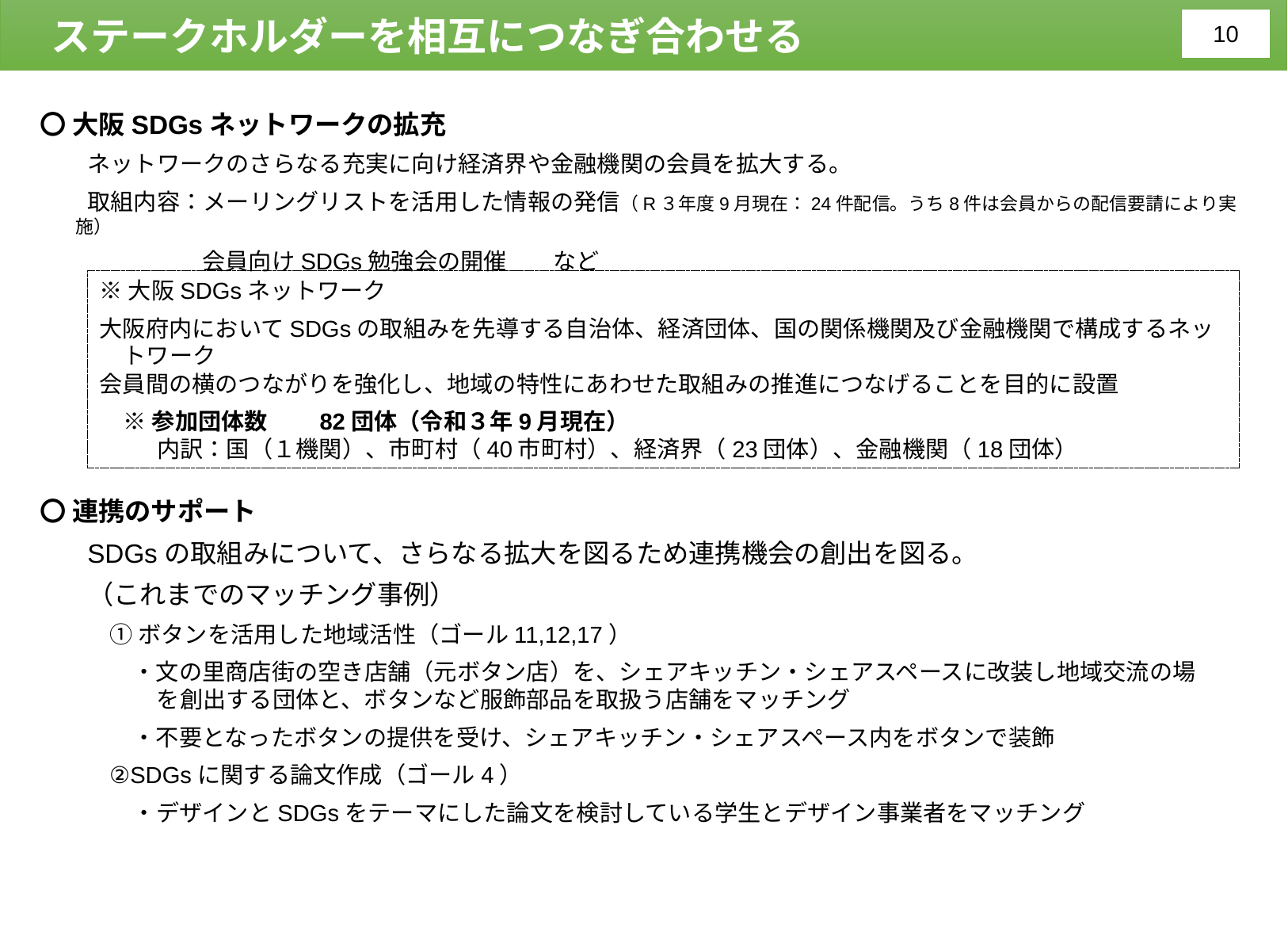

ステークホルダーを相互につなぎ合わせる
〇 大阪SDGsネットワークの拡充
ネットワークのさらなる充実に向け経済界や金融機関の会員を拡大する。
取組内容：メーリングリストを活用した情報の発信（R３年度9月現在：24件配信。うち8件は会員からの配信要請により実施）
会員向けSDGs勉強会の開催　　など
※大阪SDGsネットワーク
大阪府内においてSDGsの取組みを先導する自治体、経済団体、国の関係機関及び金融機関で構成するネットワーク
会員間の横のつながりを強化し、地域の特性にあわせた取組みの推進につなげることを目的に設置
※参加団体数　　82団体（令和３年9月現在）
内訳：国（１機関）、市町村（40市町村）、経済界（23団体）、金融機関（18団体）
〇 連携のサポート
SDGsの取組みについて、さらなる拡大を図るため連携機会の創出を図る。
（これまでのマッチング事例）
①ボタンを活用した地域活性（ゴール11,12,17）
・文の里商店街の空き店舗（元ボタン店）を、シェアキッチン・シェアスペースに改装し地域交流の場を創出する団体と、ボタンなど服飾部品を取扱う店舗をマッチング
・不要となったボタンの提供を受け、シェアキッチン・シェアスペース内をボタンで装飾
②SDGsに関する論文作成（ゴール4）
・デザインとSDGsをテーマにした論文を検討している学生とデザイン事業者をマッチング